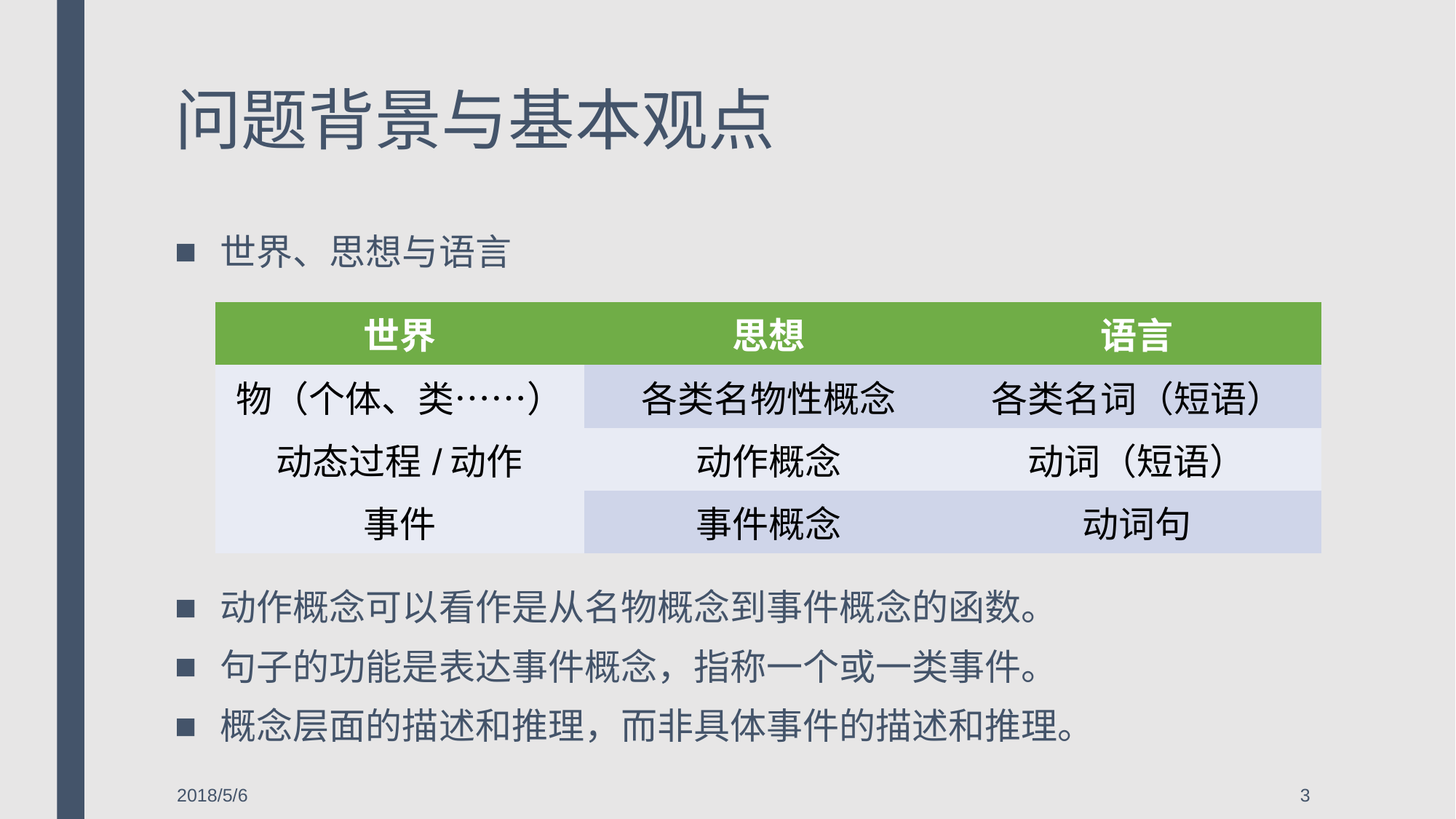

# 问题背景与基本观点
世界、思想与语言

动作概念可以看作是从名物概念到事件概念的函数。
句子的功能是表达事件概念，指称一个或一类事件。
概念层面的描述和推理，而非具体事件的描述和推理。
| 世界 | 思想 | 语言 |
| --- | --- | --- |
| 物（个体、类……） | 各类名物性概念 | 各类名词（短语） |
| 动态过程/动作 | 动作概念 | 动词（短语） |
| 事件 | 事件概念 | 动词句 |
2018/5/6
3